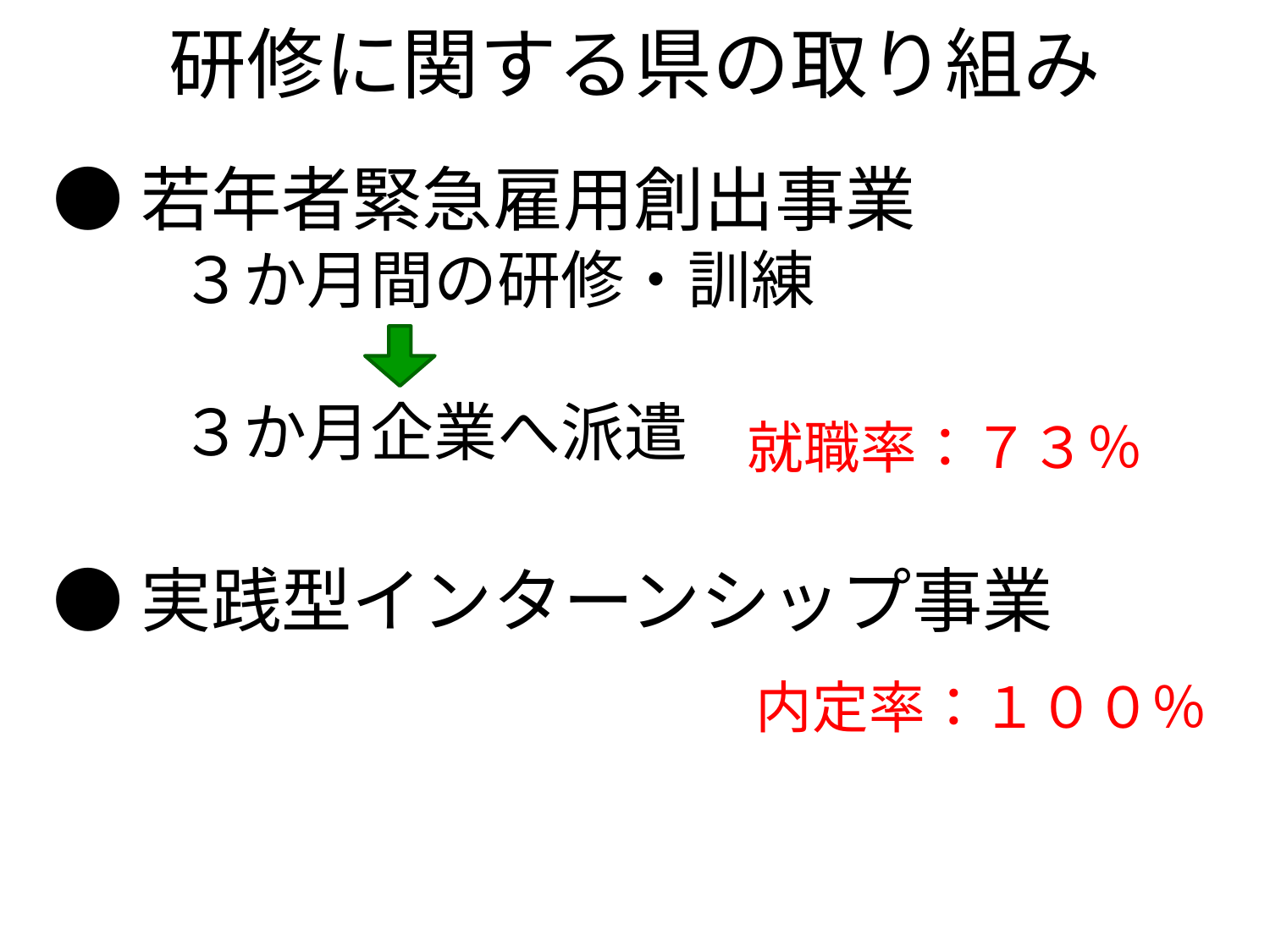

# 研修に関する県の取り組み
●若年者緊急雇用創出事業
　　３か月間の研修・訓練

　　３か月企業へ派遣

就職率：７３％
●実践型インターンシップ事業

内定率：１００％